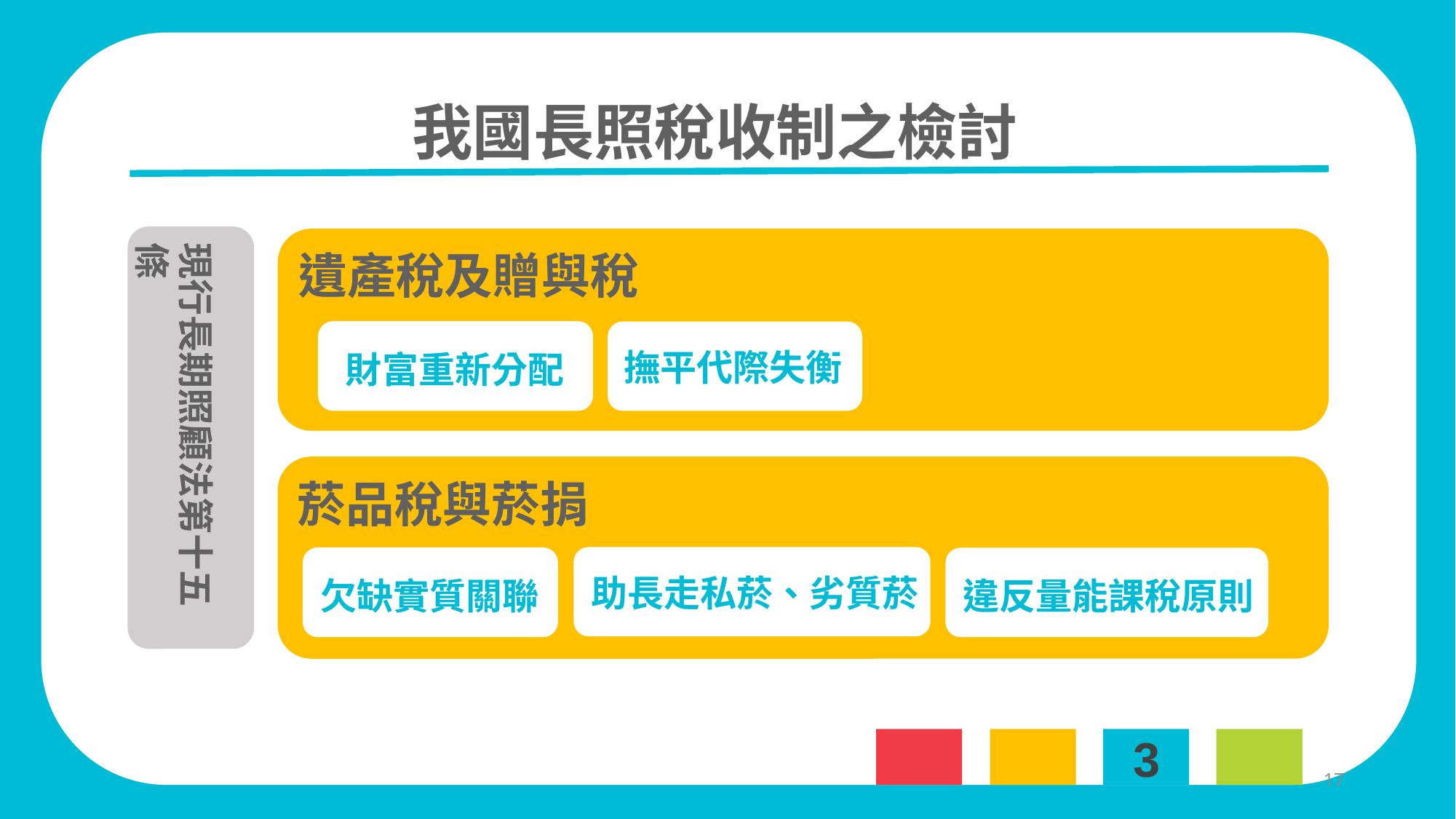

我國長照稅收制之檢討

現行長期照顧法第十五條

遺產稅及贈與稅

財富重新分配

撫平代際失衡

菸品稅與菸捐

助長走私菸、劣質菸

欠缺實質關聯

違反量能課稅原則
3

17